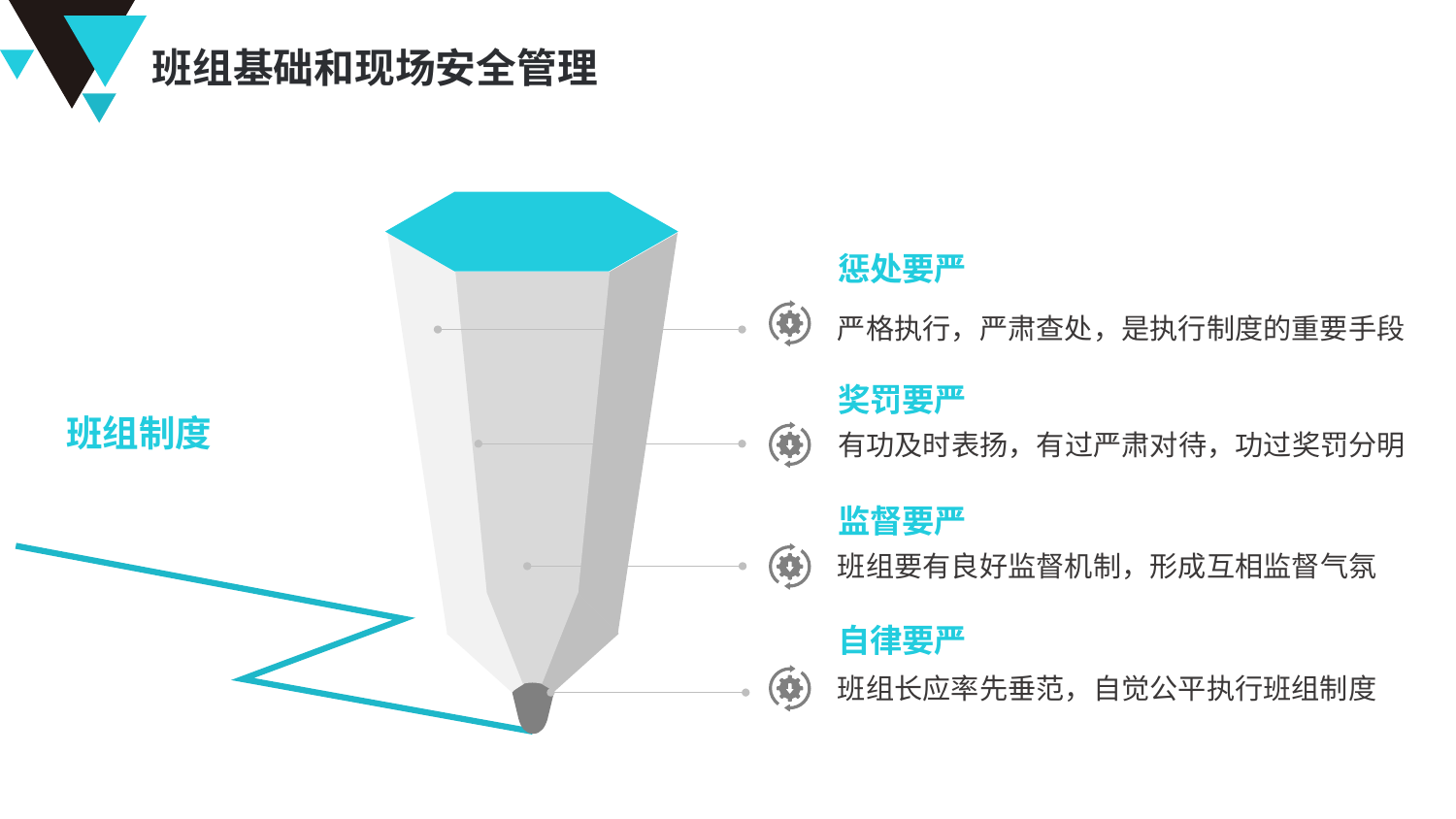

班组基础和现场安全管理

惩处要严
严格执行，严肃查处，是执行制度的重要手段

奖罚要严
班组制度
有功及时表扬，有过严肃对待，功过奖罚分明

监督要严
班组要有良好监督机制，形成互相监督气氛

自律要严
班组长应率先垂范，自觉公平执行班组制度